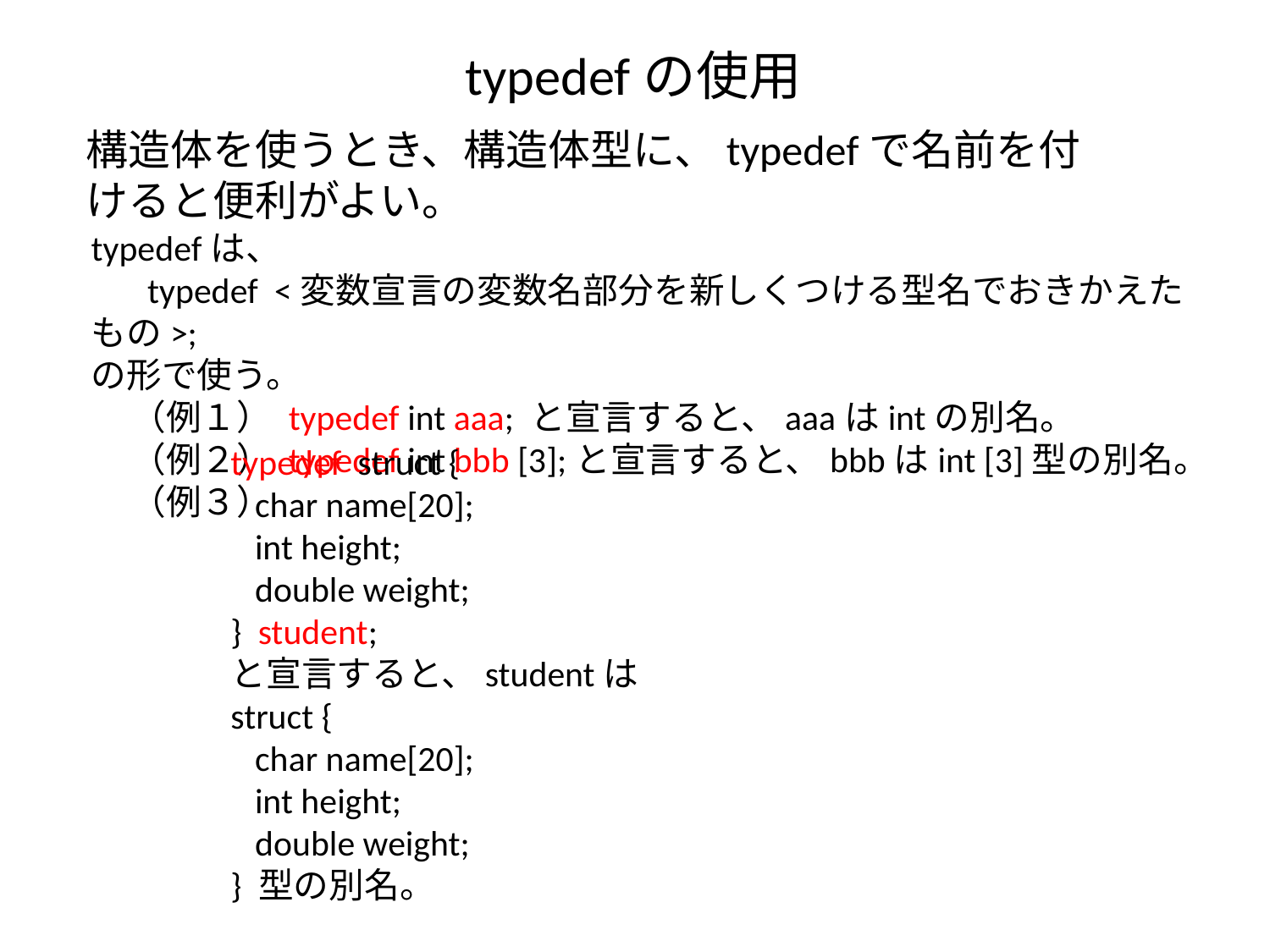

# typedefの使用
構造体を使うとき、構造体型に、typedefで名前を付けると便利がよい。
typedefは、
       typedef  <変数宣言の変数名部分を新しくつける型名でおきかえたもの>;
の形で使う。
    （例１） typedef int aaa; と宣言すると、aaaはintの別名。
    （例２） typedef int bbb [3];と宣言すると、bbbはint [3]型の別名。
    （例３）
typedef  struct {
   char name[20];
   int height;
   double weight;
}  student;
と宣言すると、studentは
struct {
   char name[20];
   int height;
   double weight;
} 型の別名。